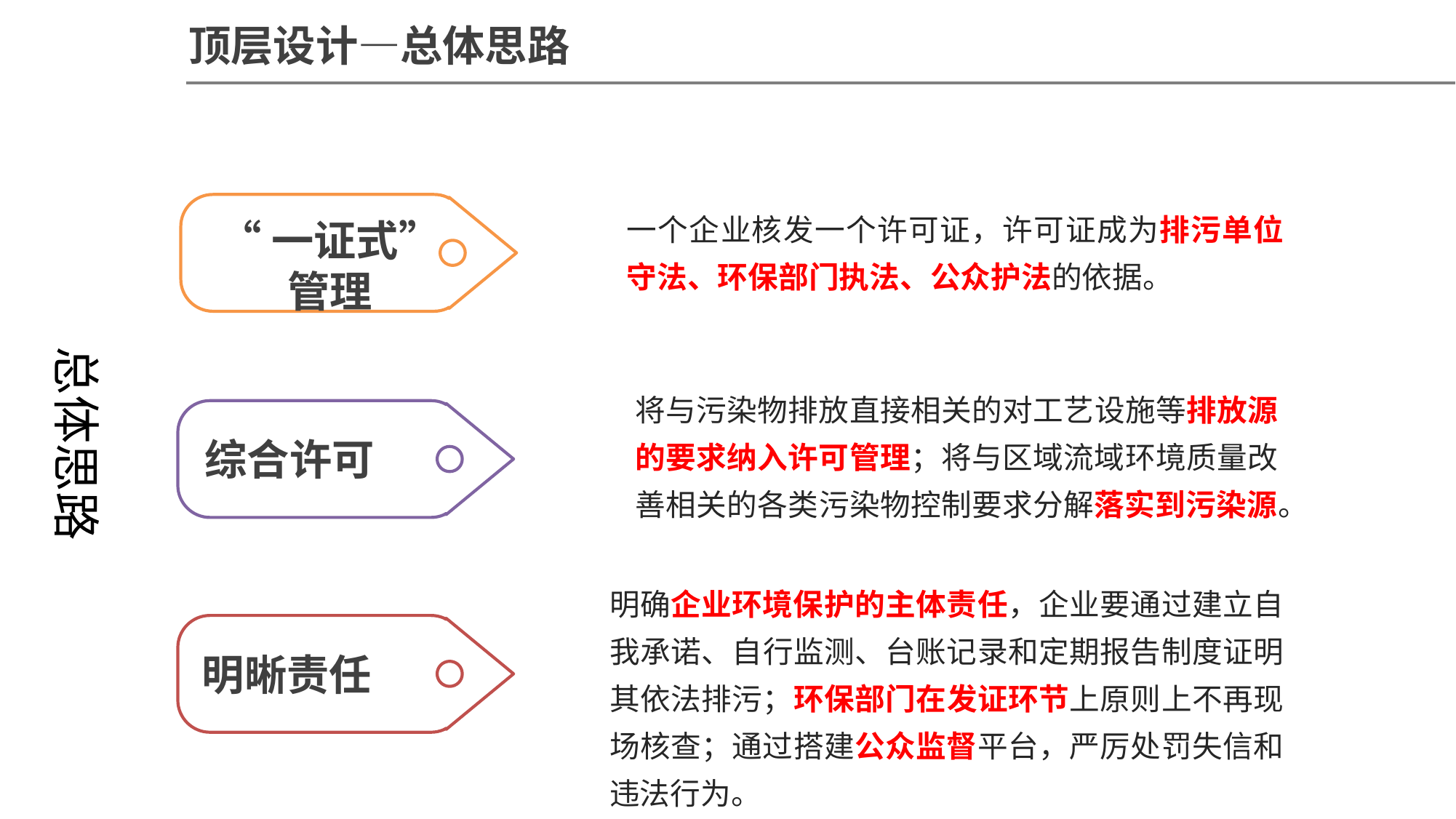

顶层设计—总体思路

一个企业核发一个许可证，许可证成为排污单位守法、环保部门执法、公众护法的依据。
“一证式”
管理

总体思路
将与污染物排放直接相关的对工艺设施等排放源的要求纳入许可管理；将与区域流域环境质量改善相关的各类污染物控制要求分解落实到污染源。
综合许可

明确企业环境保护的主体责任，企业要通过建立自我承诺、自行监测、台账记录和定期报告制度证明其依法排污；环保部门在发证环节上原则上不再现场核查；通过搭建公众监督平台，严厉处罚失信和违法行为。
明晰责任